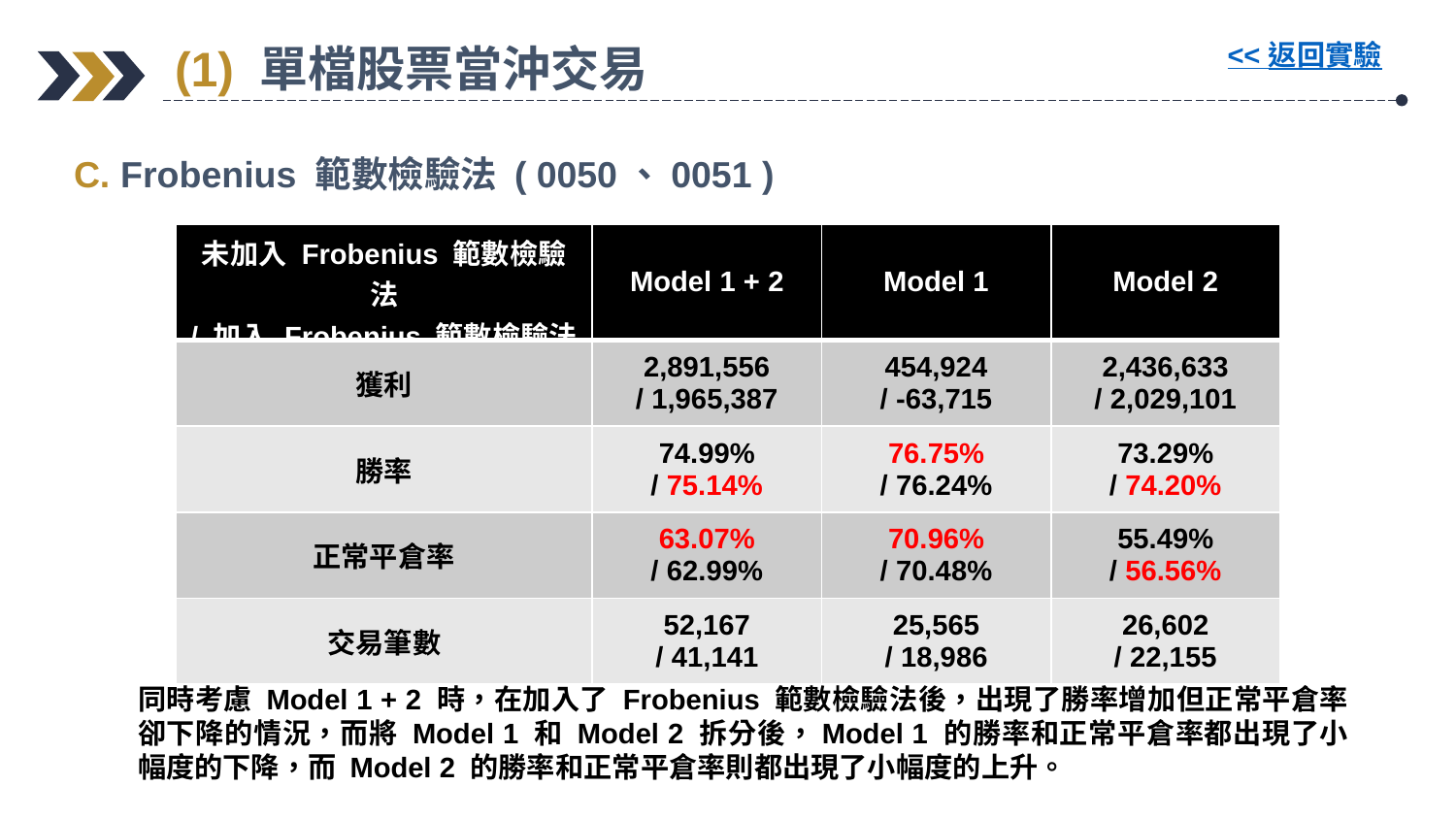

(1) 單檔股票當沖交易

<< 返回實驗
C. Frobenius 範數檢驗法 ( 0050、0051 )
| 未加入 Frobenius 範數檢驗法 / 加入 Frobenius 範數檢驗法 | Model 1 + 2 | Model 1 | Model 2 |
| --- | --- | --- | --- |
| 獲利 | 2,891,556 / 1,965,387 | 454,924 / -63,715 | 2,436,633 / 2,029,101 |
| 勝率 | 74.99% / 75.14% | 76.75% / 76.24% | 73.29% / 74.20% |
| 正常平倉率 | 63.07% / 62.99% | 70.96% / 70.48% | 55.49% / 56.56% |
| 交易筆數 | 52,167 / 41,141 | 25,565 / 18,986 | 26,602 / 22,155 |
同時考慮 Model 1 + 2 時，在加入了 Frobenius 範數檢驗法後，出現了勝率增加但正常平倉率卻下降的情況，而將 Model 1 和 Model 2 拆分後，Model 1 的勝率和正常平倉率都出現了小幅度的下降，而 Model 2 的勝率和正常平倉率則都出現了小幅度的上升。